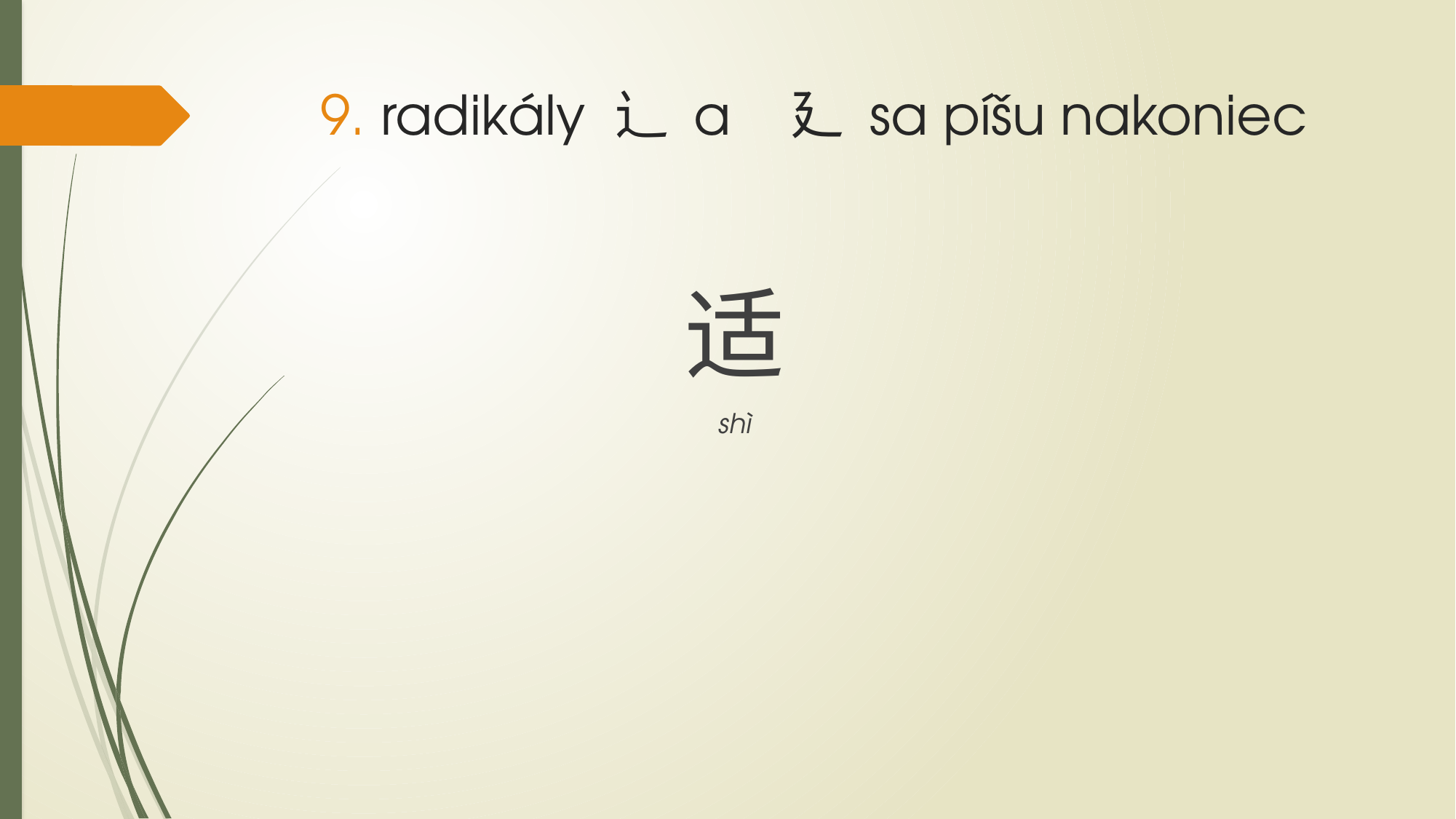

# 9. radikály 辶 a   廴 sa píšu nakoniec
适
shì